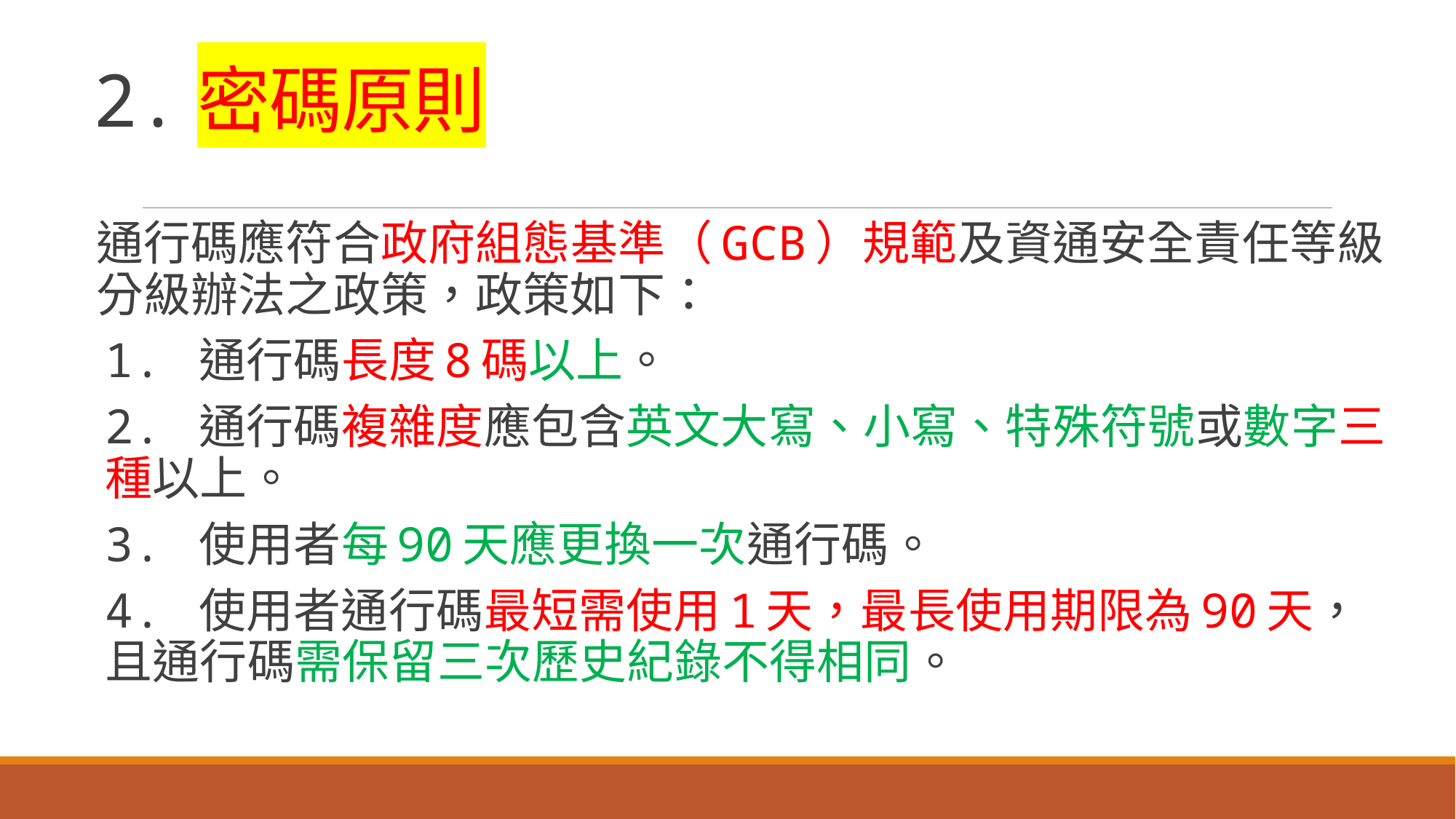

# 2.密碼原則
通行碼應符合政府組態基準（GCB）規範及資通安全責任等級分級辦法之政策，政策如下：
1. 通行碼長度8碼以上。
2. 通行碼複雜度應包含英文大寫、小寫、特殊符號或數字三種以上。
3. 使用者每90天應更換一次通行碼。
4. 使用者通行碼最短需使用1天，最長使用期限為90天，且通行碼需保留三次歷史紀錄不得相同。